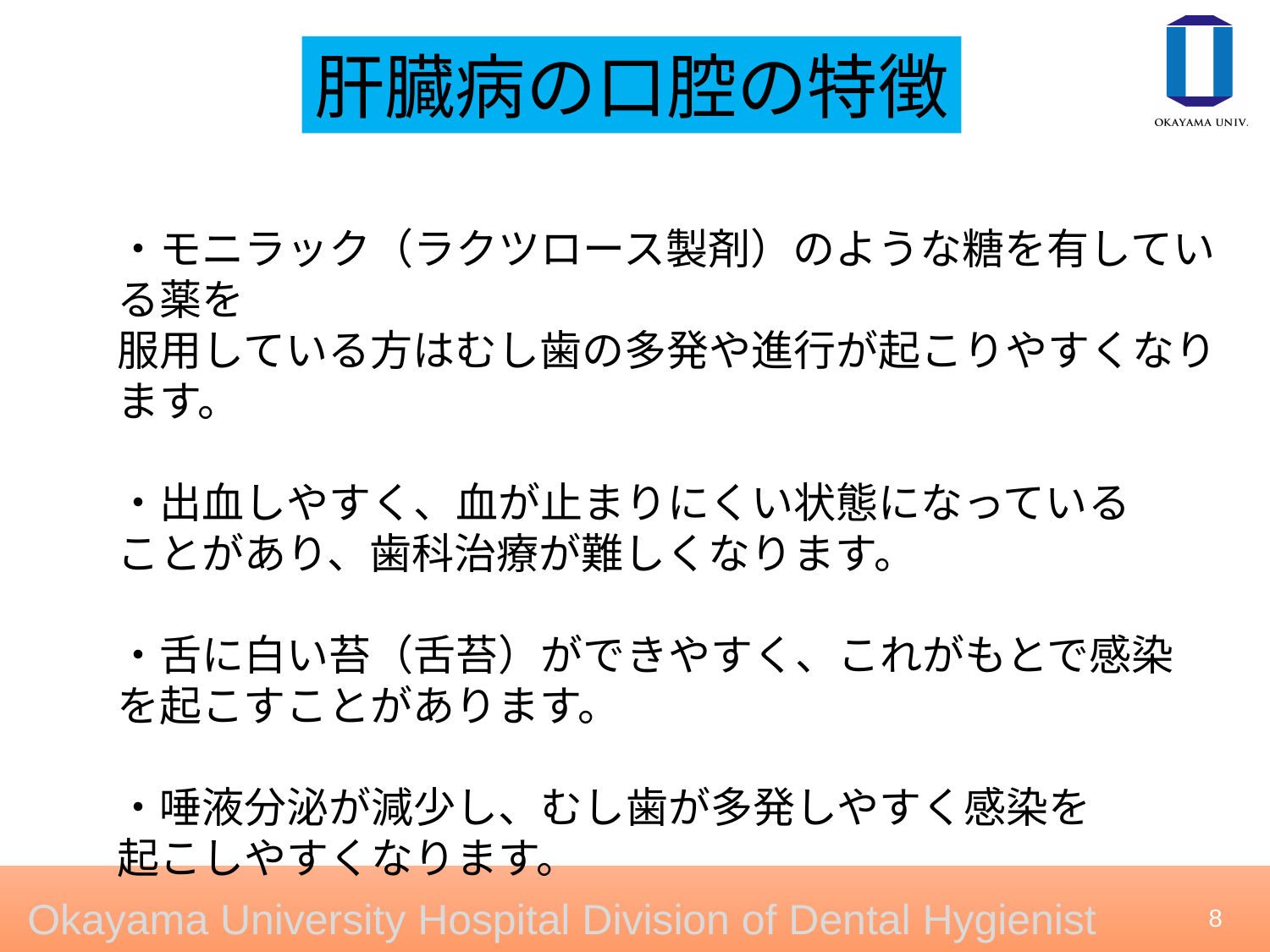

肝臓病の口腔の特徴
・モニラック（ラクツロース製剤）のような糖を有している薬を
服用している方はむし歯の多発や進行が起こりやすくなります。

・出血しやすく、血が止まりにくい状態になっている
ことがあり、歯科治療が難しくなります。

・舌に白い苔（舌苔）ができやすく、これがもとで感染
を起こすことがあります。

・唾液分泌が減少し、むし歯が多発しやすく感染を
起こしやすくなります。
8